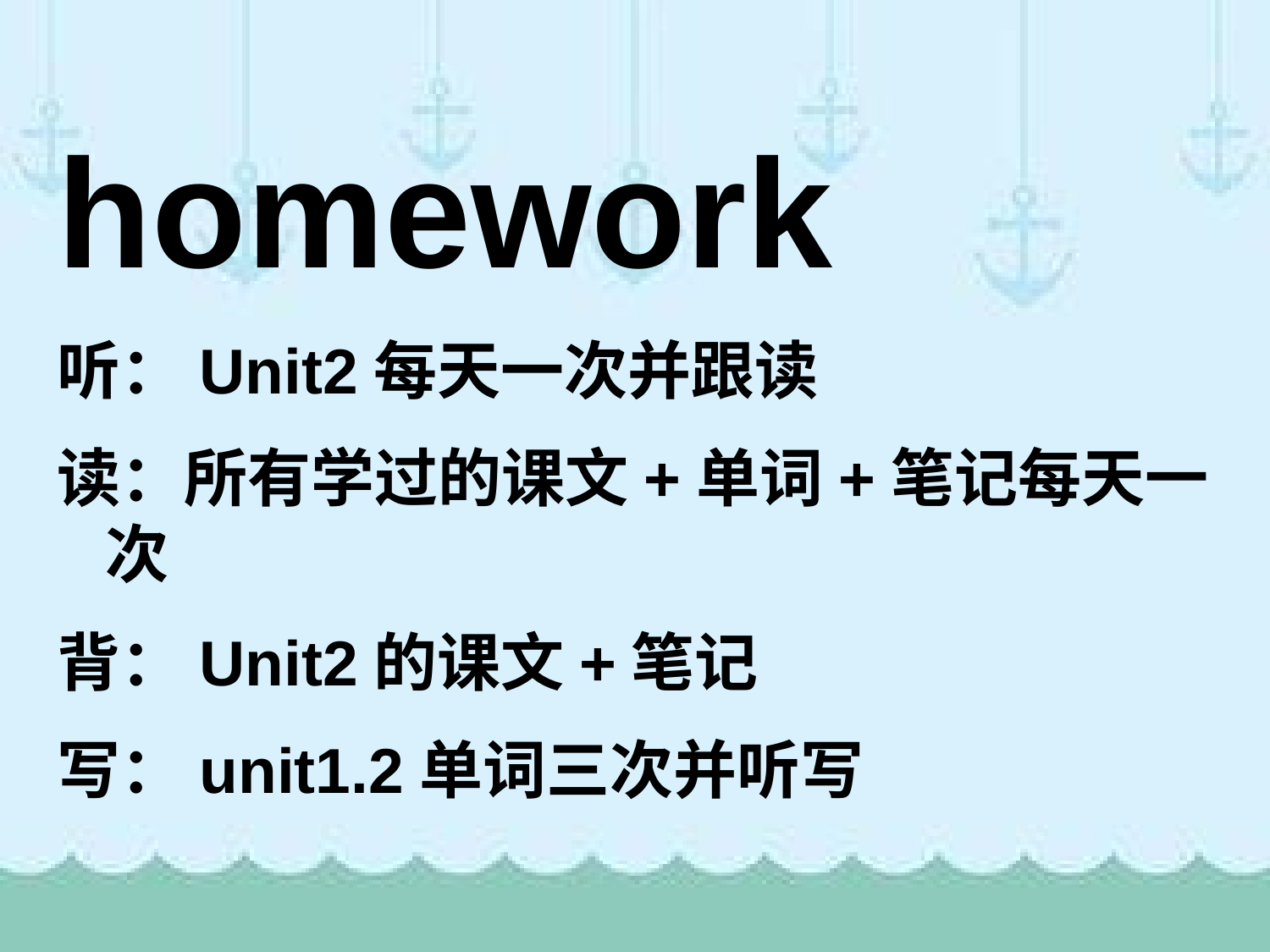

homework
听：Unit2每天一次并跟读
读：所有学过的课文+单词+笔记每天一次
背：Unit2的课文+笔记
写：unit1.2单词三次并听写